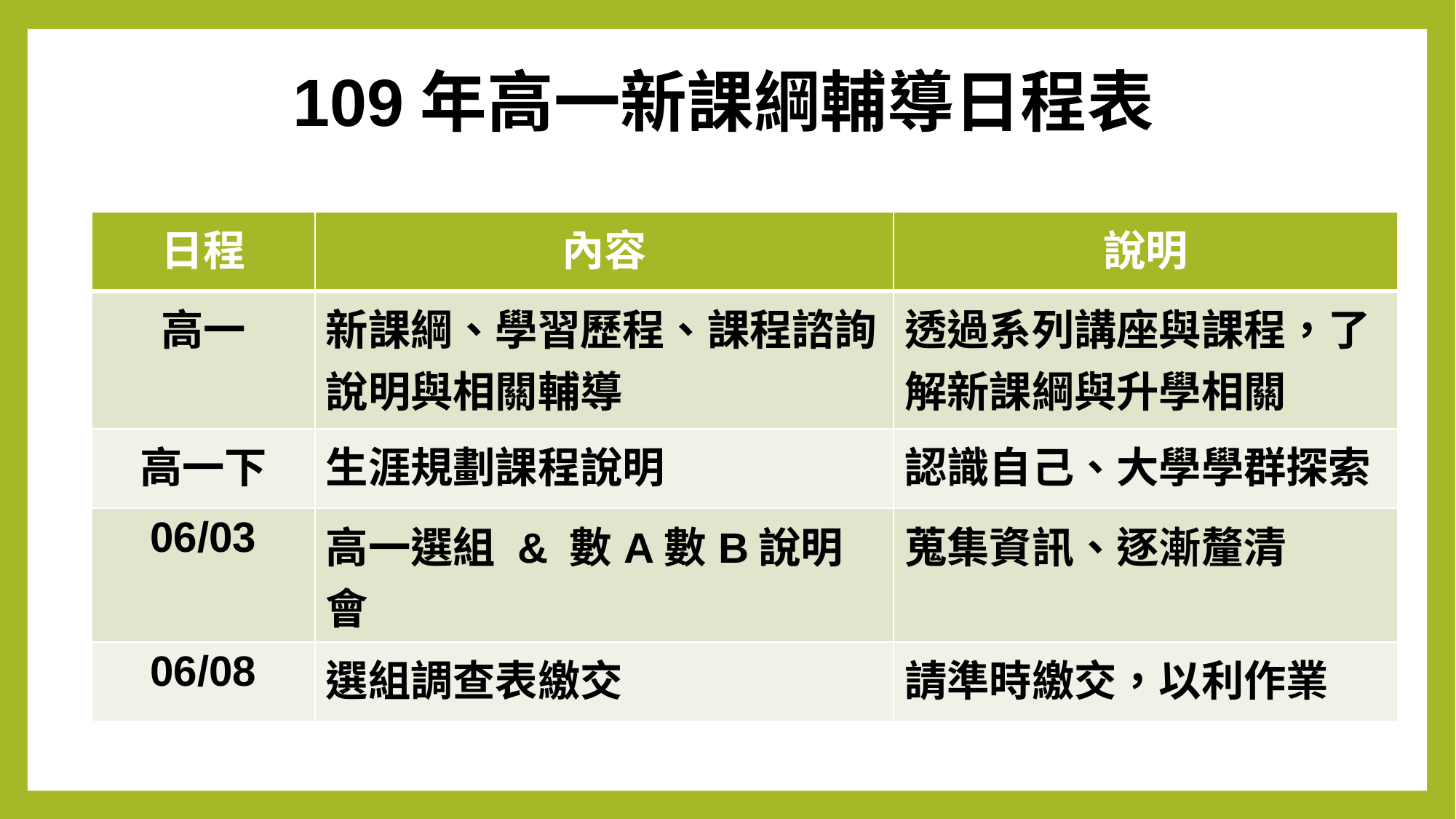

# 109年高一新課綱輔導日程表
| 日程 | 內容 | 說明 |
| --- | --- | --- |
| 高一 | 新課綱、學習歷程、課程諮詢說明與相關輔導 | 透過系列講座與課程，了解新課綱與升學相關 |
| 高一下 | 生涯規劃課程說明 | 認識自己、大學學群探索 |
| 06/03 | 高一選組 & 數A數B說明會 | 蒐集資訊、逐漸釐清 |
| 06/08 | 選組調查表繳交 | 請準時繳交，以利作業 |